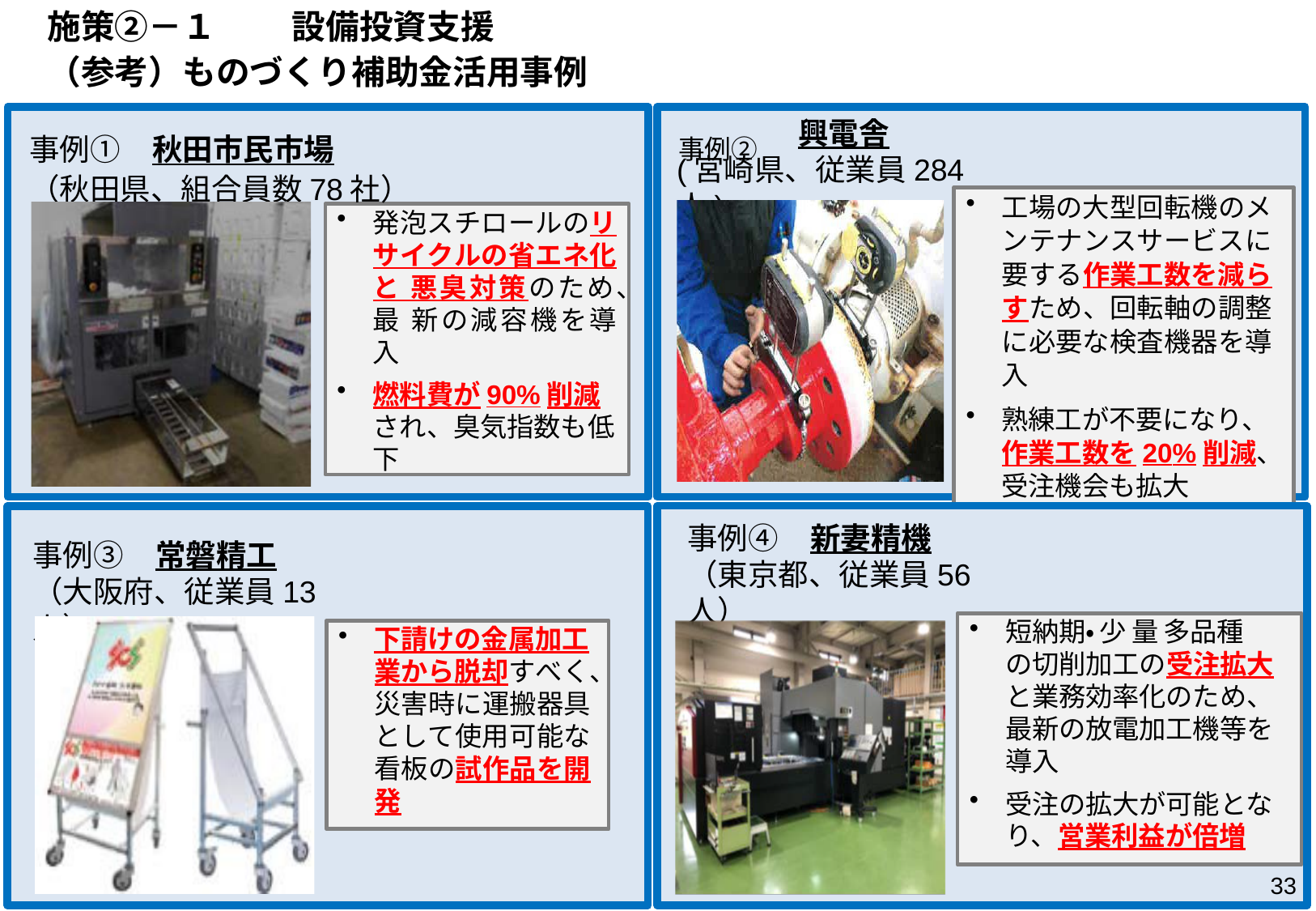

# 施策②－１	設備投資支援
（参考）ものづくり補助金活用事例

興電舎
事例①	秋田市民市場	事例②
（秋田県、組合員数78社）
(宮崎県、従業員284人)

工場の大型回転機のメ ンテナンスサービスに 要する作業工数を減ら すため、回転軸の調整 に必要な検査機器を導 入
熟練工が不要になり、 作業工数を20%削減、 受注機会も拡大

発泡スチロールのリ サイクルの省エネ化と 悪臭対策のため、最 新の減容機を導入
燃料費が90%削減 され、臭気指数も低 下

事例④	新妻精機
（東京都、従業員56人）
事例③	常磐精工
（大阪府、従業員13人）

短納期・少量多品種 の切削加工の受注拡大 と業務効率化のため、 最新の放電加工機等を 導入
受注の拡大が可能とな り、営業利益が倍増

下請けの金属加工
業から脱却すべく、
災害時に運搬器具 として使用可能な 看板の試作品を開 発
33